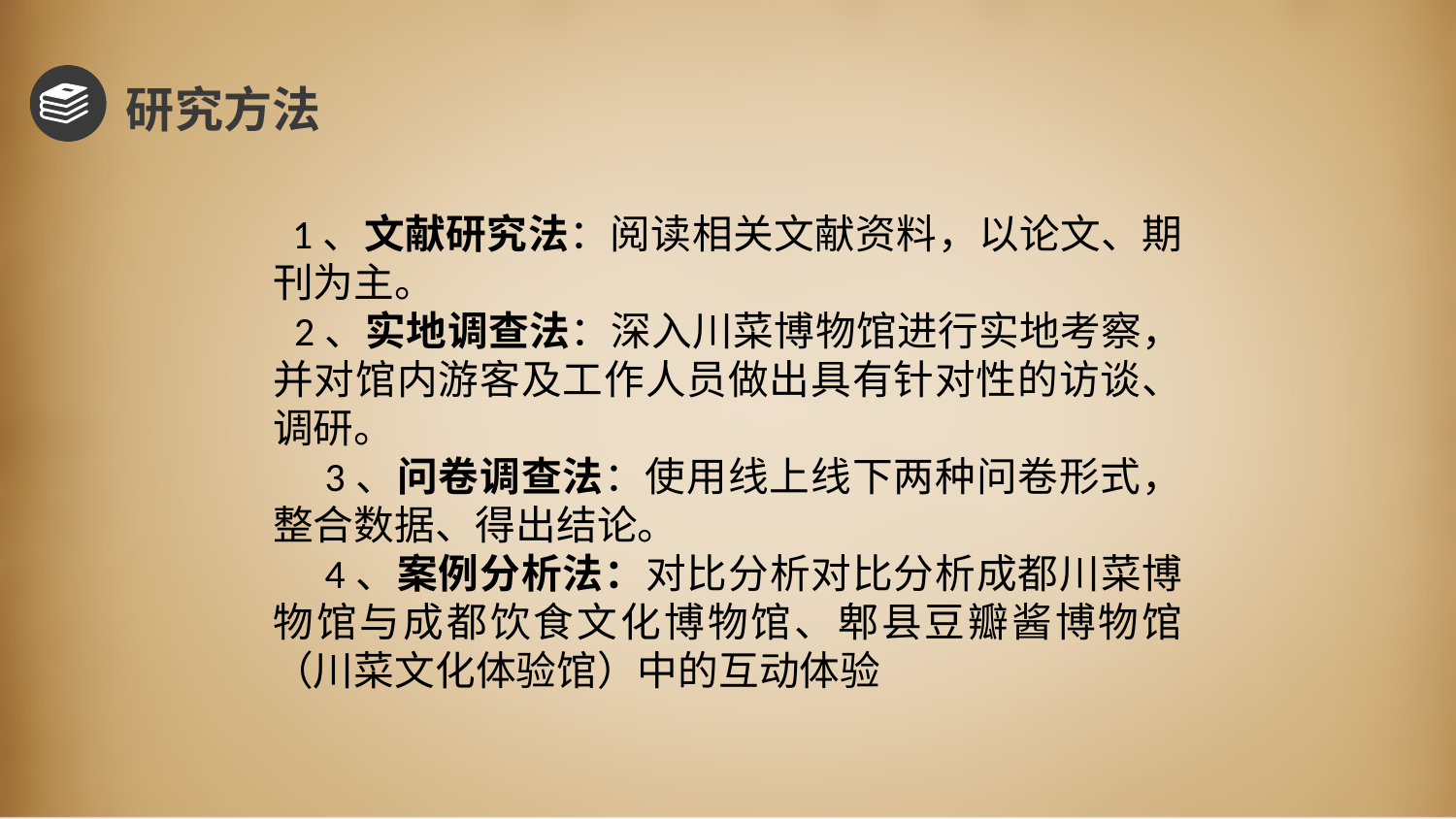

研究方法
  1、文献研究法：阅读相关文献资料，以论文、期刊为主。
2、实地调查法：深入川菜博物馆进行实地考察，并对馆内游客及工作人员做出具有针对性的访谈、调研。
   3、问卷调查法：使用线上线下两种问卷形式，整合数据、得出结论。
   4、案例分析法：对比分析对比分析成都川菜博物馆与成都饮食文化博物馆、郫县豆瓣酱博物馆（川菜文化体验馆）中的互动体验